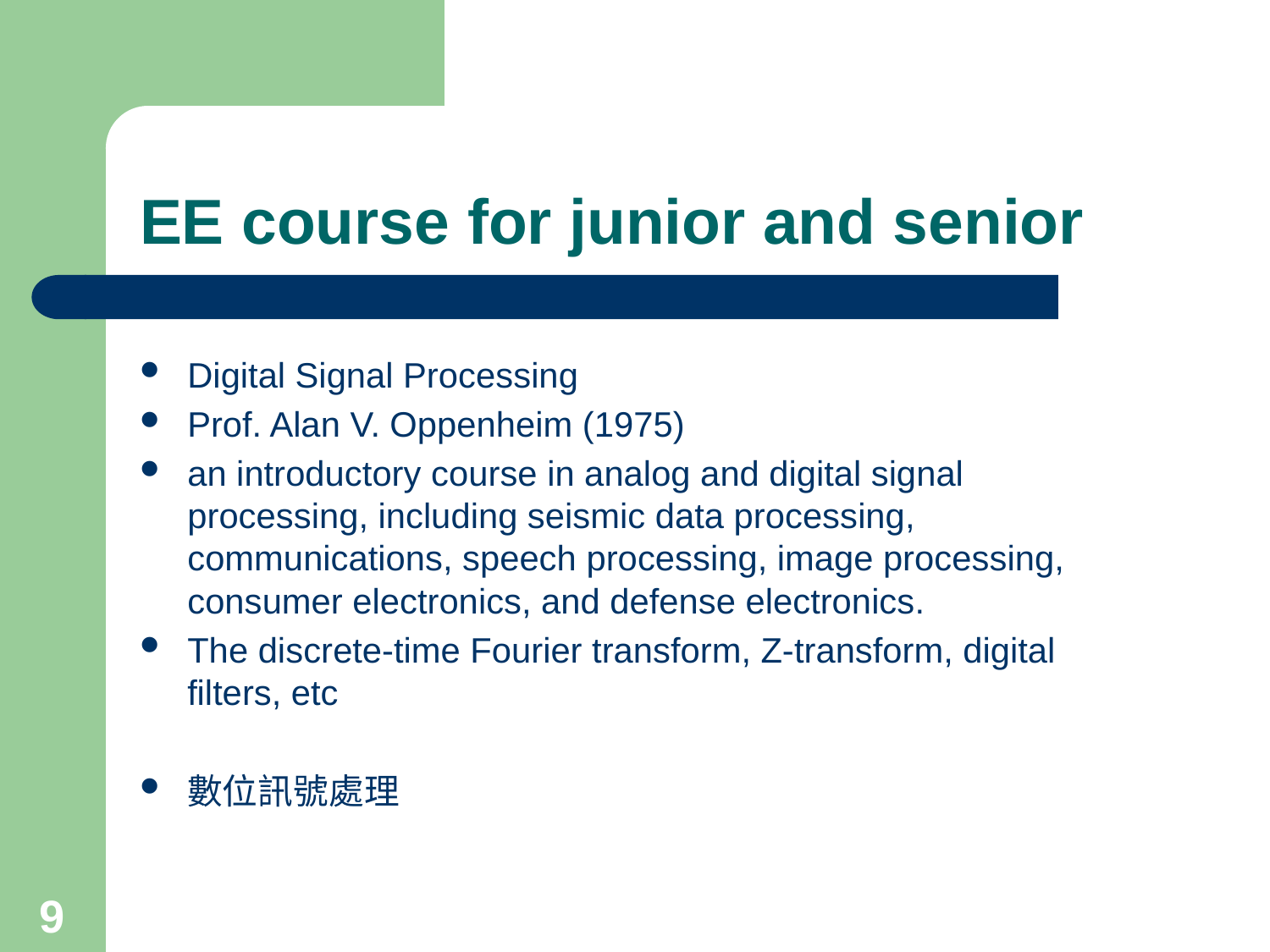

# EE course for junior and senior
Digital Signal Processing
Prof. Alan V. Oppenheim (1975)
an introductory course in analog and digital signal processing, including seismic data processing, communications, speech processing, image processing, consumer electronics, and defense electronics.
The discrete-time Fourier transform, Z-transform, digital filters, etc

數位訊號處理
9